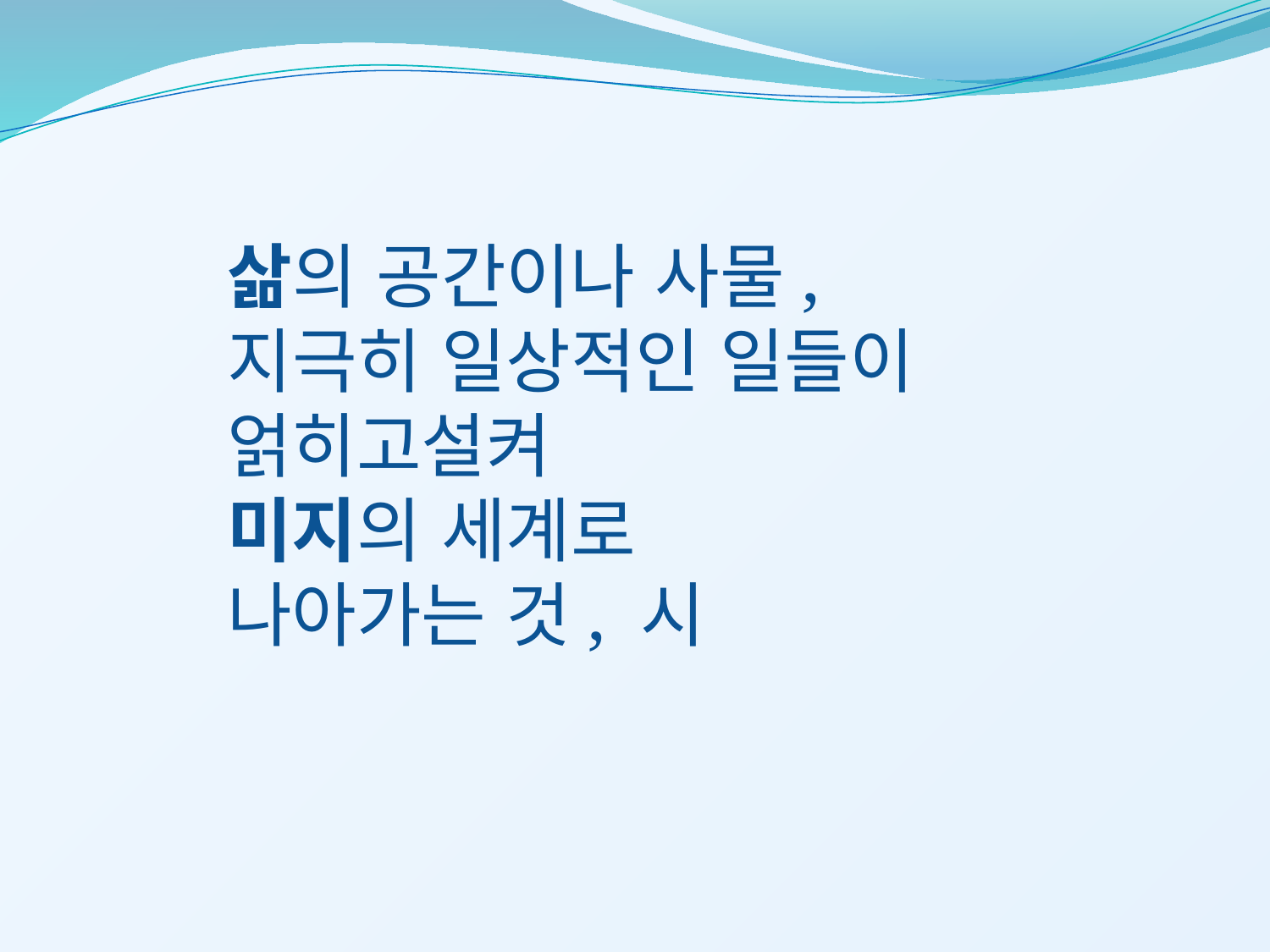

삶의 공간이나 사물,
지극히 일상적인 일들이
얽히고설켜
미지의 세계로
나아가는 것, 시